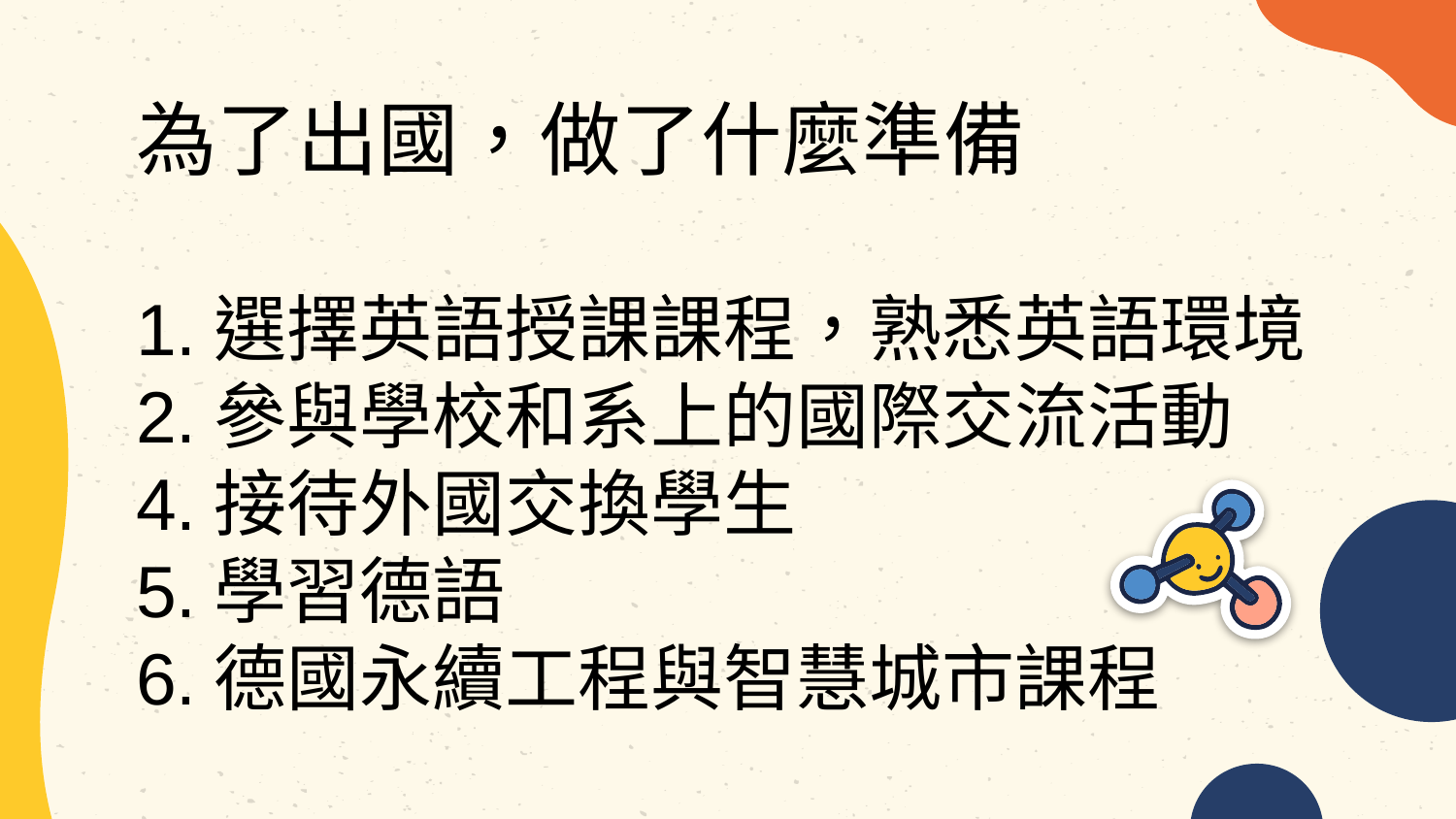

為了出國，做了什麼準備

1.選擇英語授課課程，熟悉英語環境
2.參與學校和系上的國際交流活動
4.接待外國交換學生
5.學習德語
6.德國永續工程與智慧城市課程